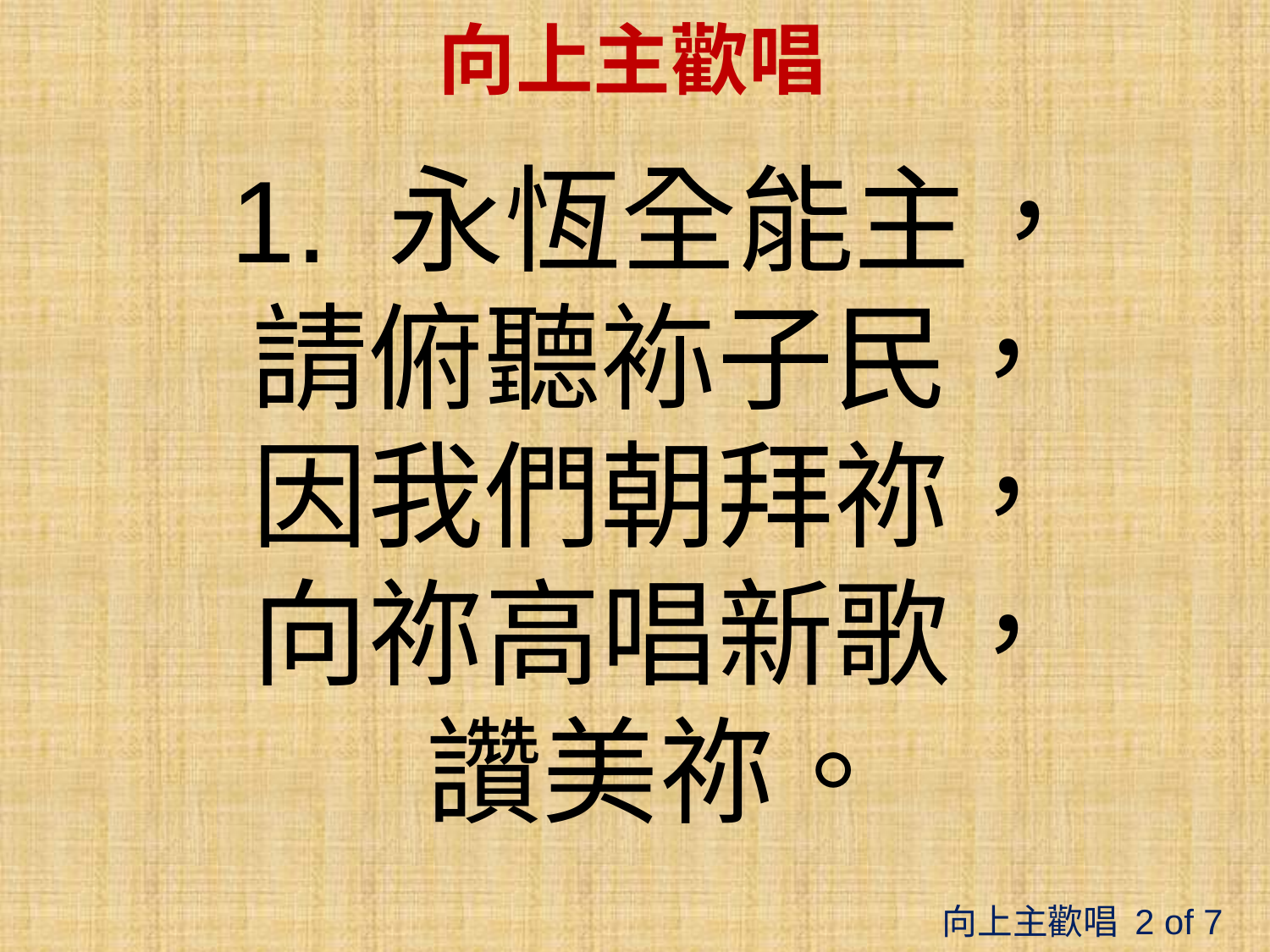

# 向上主歡唱
1. 永恆全能主，
請俯聽袮子民，
因我們朝拜祢，
向祢高唱新歌，
讚美祢。
向上主歡唱 2 of 7